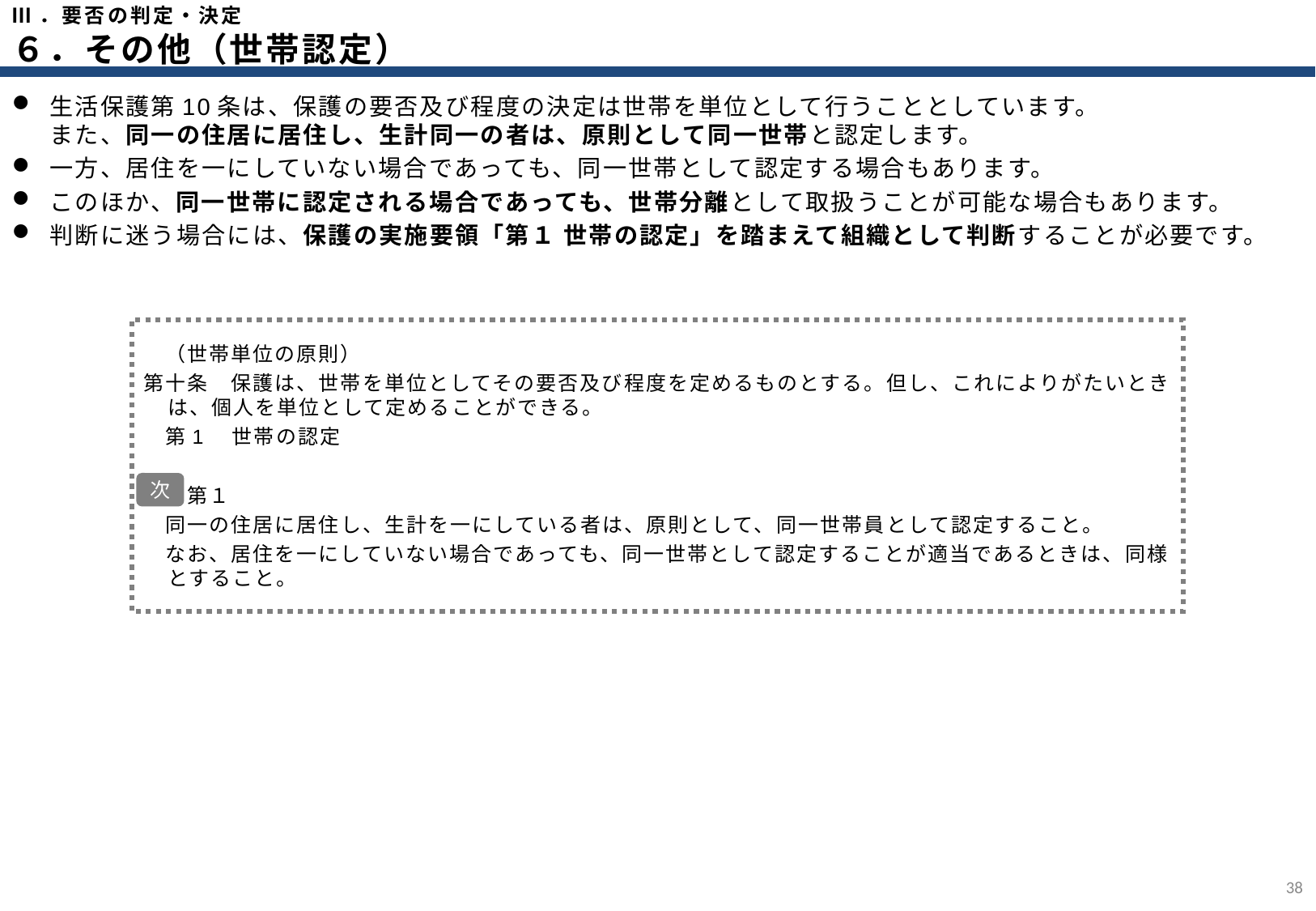

Ⅲ．要否の判定・決定
６．その他（世帯認定）
生活保護第10条は、保護の要否及び程度の決定は世帯を単位として行うこととしています。
また、同一の住居に居住し、生計同一の者は、原則として同一世帯と認定します。
一方、居住を一にしていない場合であっても、同一世帯として認定する場合もあります。
このほか、同一世帯に認定される場合であっても、世帯分離として取扱うことが可能な場合もあります。
判断に迷う場合には、保護の実施要領「第１ 世帯の認定」を踏まえて組織として判断することが必要です。
　（世帯単位の原則）
第十条　保護は、世帯を単位としてその要否及び程度を定めるものとする。但し、これによりがたいときは、個人を単位として定めることができる。
　第1　世帯の認定

　　第１
　同一の住居に居住し、生計を一にしている者は、原則として、同一世帯員として認定すること。
　なお、居住を一にしていない場合であっても、同一世帯として認定することが適当であるときは、同様とすること。
次
38